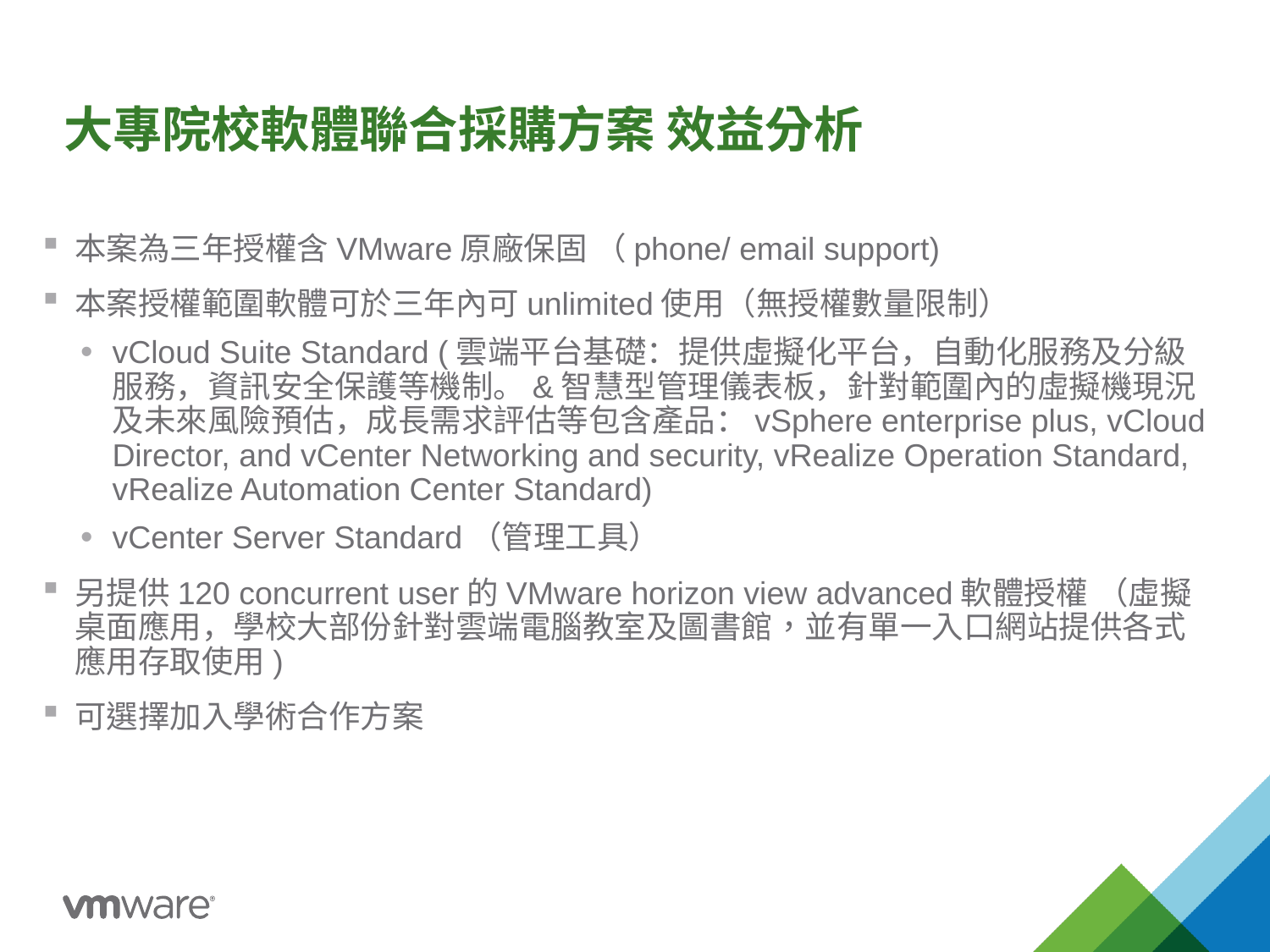

# 大專院校軟體聯合採購方案 效益分析
本案為三年授權含VMware原廠保固 （phone/ email support)
本案授權範圍軟體可於三年內可unlimited使用（無授權數量限制）
vCloud Suite Standard (雲端平台基礎：提供虛擬化平台，自動化服務及分級服務，資訊安全保護等機制。&智慧型管理儀表板，針對範圍內的虛擬機現況及未來風險預估，成長需求評估等包含產品：vSphere enterprise plus, vCloud Director, and vCenter Networking and security, vRealize Operation Standard, vRealize Automation Center Standard)
vCenter Server Standard（管理工具）
另提供120 concurrent user的VMware horizon view advanced軟體授權 （虛擬桌面應用，學校大部份針對雲端電腦教室及圖書館，並有單一入口網站提供各式應用存取使用)
可選擇加入學術合作方案